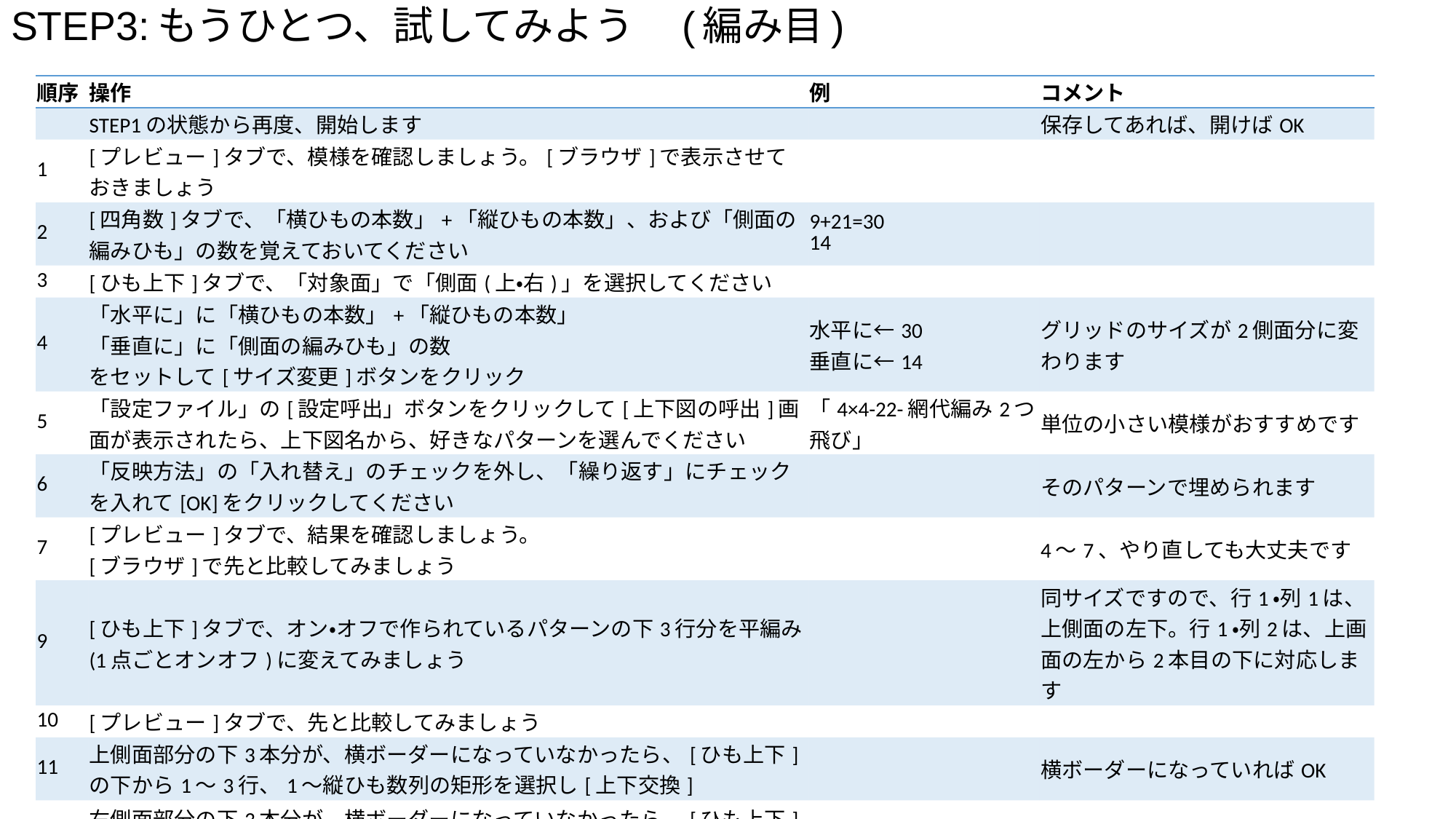

# STEP3:もうひとつ、試してみよう　(編み目)
| 順序 | 操作 | 例 | コメント |
| --- | --- | --- | --- |
|  | STEP1の状態から再度、開始します |  | 保存してあれば、開けばOK |
| 1 | [プレビュー]タブで、模様を確認しましょう。[ブラウザ]で表示させておきましょう |  |  |
| 2 | [四角数]タブで、「横ひもの本数」+「縦ひもの本数」、および「側面の編みひも」の数を覚えておいてください | 9+21=30 14 |  |
| 3 | [ひも上下]タブで、「対象面」で「側面(上・右)」を選択してください |  |  |
| 4 | 「水平に」に「横ひもの本数」+「縦ひもの本数」 「垂直に」に「側面の編みひも」の数 をセットして[サイズ変更]ボタンをクリック | 水平に←30 垂直に←14 | グリッドのサイズが2側面分に変わります |
| 5 | 「設定ファイル」の[設定呼出」ボタンをクリックして[上下図の呼出]画面が表示されたら、上下図名から、好きなパターンを選んでください | 「4×4-22-網代編み2つ飛び」 | 単位の小さい模様がおすすめです |
| 6 | 「反映方法」の「入れ替え」のチェックを外し、「繰り返す」にチェックを入れて[OK]をクリックしてください |  | そのパターンで埋められます |
| 7 | [プレビュー]タブで、結果を確認しましょう。 [ブラウザ]で先と比較してみましょう |  | 4～7、やり直しても大丈夫です |
| 9 | [ひも上下]タブで、オン・オフで作られているパターンの下3行分を平編み(1点ごとオンオフ)に変えてみましょう |  | 同サイズですので、行1・列1は、上側面の左下。行1・列2は、上画面の左から2本目の下に対応します |
| 10 | [プレビュー]タブで、先と比較してみましょう |  |  |
| 11 | 上側面部分の下3本分が、横ボーダーになっていなかったら、[ひも上下]の下から1～3行、1～縦ひも数列の矩形を選択し[上下交換] |  | 横ボーダーになっていればOK |
| 12 | 右側面部分の下3本分が、横ボーダーになっていなかったら、[ひも上下]の下から1～3行、(縦ひも数+1)列～最終列の矩形を選択し[上下交換] |  | 横ボーダーになっていればOK |
| 13 | 「対象面」で「側面(下・左)」を選択し[先と同じ]ボタンをクリックしてください |  | 下・左側面も同じになります |
| 14 | 余裕のある方は、側面の上の編みひも、3本分も横ボーダーに変えてみましょう |  | 下3行分のコピー・貼り付けと上下交換でできます |